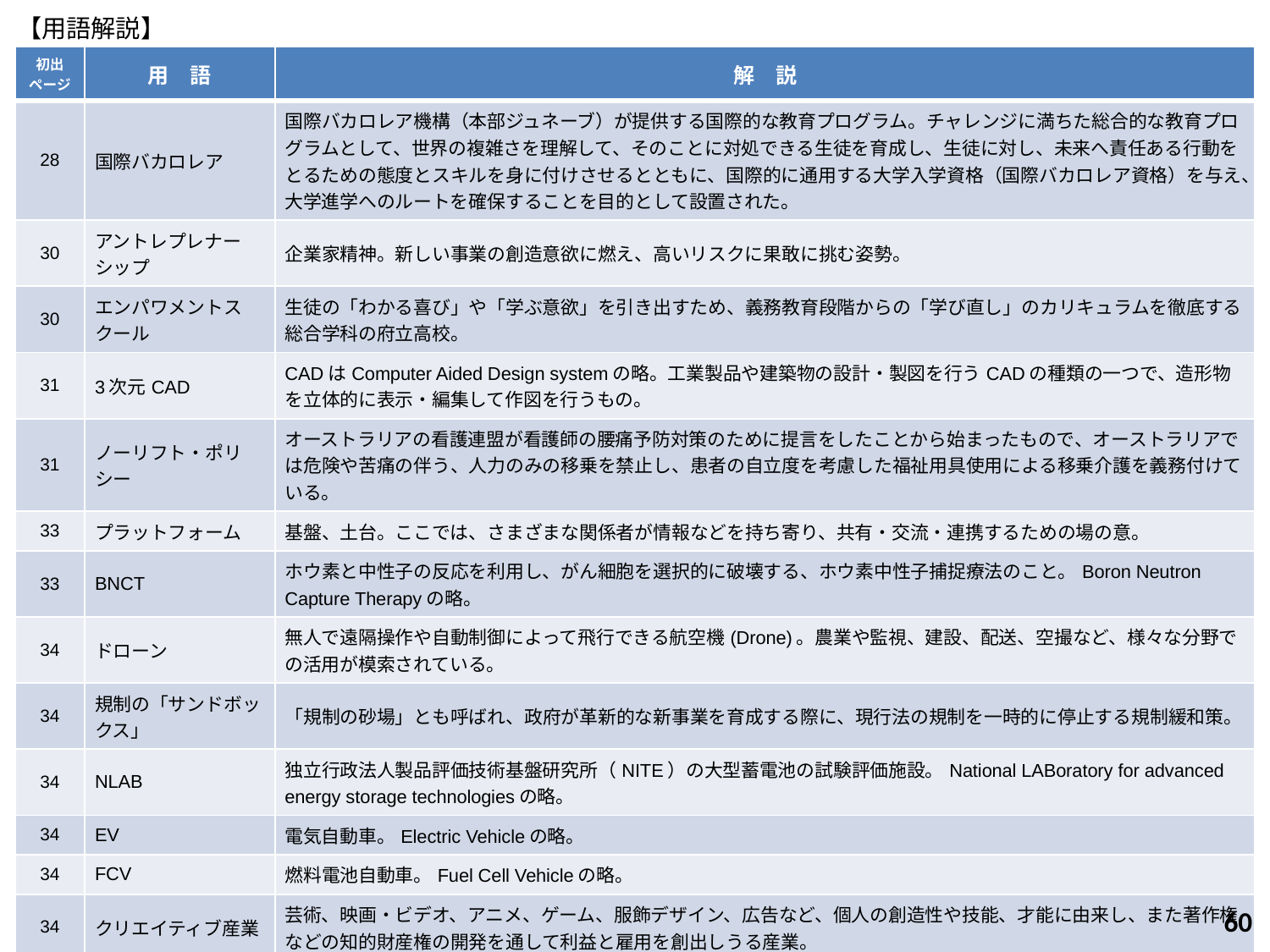

【用語解説】
| 初出 ページ | 用　語 | 解　説 |
| --- | --- | --- |
| 28 | 国際バカロレア | 国際バカロレア機構（本部ジュネーブ）が提供する国際的な教育プログラム。チャレンジに満ちた総合的な教育プログラムとして、世界の複雑さを理解して、そのことに対処できる生徒を育成し、生徒に対し、未来へ責任ある行動をとるための態度とスキルを身に付けさせるとともに、国際的に通用する大学入学資格（国際バカロレア資格）を与え、大学進学へのルートを確保することを目的として設置された。 |
| 30 | アントレプレナーシップ | 企業家精神。新しい事業の創造意欲に燃え、高いリスクに果敢に挑む姿勢。 |
| 30 | エンパワメントスクール | 生徒の「わかる喜び」や「学ぶ意欲」を引き出すため、義務教育段階からの「学び直し」のカリキュラムを徹底する総合学科の府立高校。 |
| 31 | 3次元CAD | CADはComputer Aided Design systemの略。工業製品や建築物の設計・製図を行うCADの種類の一つで、造形物を立体的に表示・編集して作図を行うもの。 |
| 31 | ノーリフト・ポリシー | オーストラリアの看護連盟が看護師の腰痛予防対策のために提言をしたことから始まったもので、オーストラリアでは危険や苦痛の伴う、人力のみの移乗を禁止し、患者の自立度を考慮した福祉用具使用による移乗介護を義務付けている。 |
| 33 | プラットフォーム | 基盤、土台。ここでは、さまざまな関係者が情報などを持ち寄り、共有・交流・連携するための場の意。 |
| 33 | BNCT | ホウ素と中性子の反応を利用し、がん細胞を選択的に破壊する、ホウ素中性子捕捉療法のこと。Boron Neutron Capture Therapyの略。 |
| 34 | ドローン | 無人で遠隔操作や自動制御によって飛行できる航空機(Drone)。農業や監視、建設、配送、空撮など、様々な分野での活用が模索されている。 |
| 34 | 規制の「サンドボックス」 | 「規制の砂場」とも呼ばれ、政府が革新的な新事業を育成する際に、現行法の規制を一時的に停止する規制緩和策。 |
| 34 | NLAB | 独立行政法人製品評価技術基盤研究所（NITE）の大型蓄電池の試験評価施設。National LABoratory for advanced energy storage technologiesの略。 |
| 34 | EV | 電気自動車。Electric Vehicleの略。 |
| 34 | FCV | 燃料電池自動車。Fuel Cell Vehicleの略。 |
| 34 | クリエイティブ産業 | 芸術、映画・ビデオ、アニメ、ゲーム、服飾デザイン、広告など、個人の創造性や技能、才能に由来し、また著作権などの知的財産権の開発を通して利益と雇用を創出しうる産業。 |
| 37 | EG（エコノミックガーデニング） | 地域社会の固有特性や資源を踏まえて、地元企業の育成と長期的な安定成長を図る経済開発戦略。1980年代後半から米国コロラド州リトルトンで取組まれ高い成果をあげたことで注目された。 |
| 38 | ベンチャーエコシステム | 生態系。ここでは、自然界の生態系のように複数の企業や人材、支援機関などが相互に関連し合いながら、その相互作用によってベンチャー企業やイノベーションが次々生み出されていく環境の意。 |
| 41 | サプライチェーン | 原料の段階から製品やサービスが消費者の手に届くまでの全プロセスの繋がり。海外との繋がりも強くなっており、サプライチェーンの中に海外とのやりとりが含まれることが多いものは、グローバル・サプライチェーンとも呼ばれる。 |
| 42 | ポートセールス | 港の管理者が関連企業等に自らの所有する港のメリットを説明し、船舶や貨物を誘致すること。 |
60